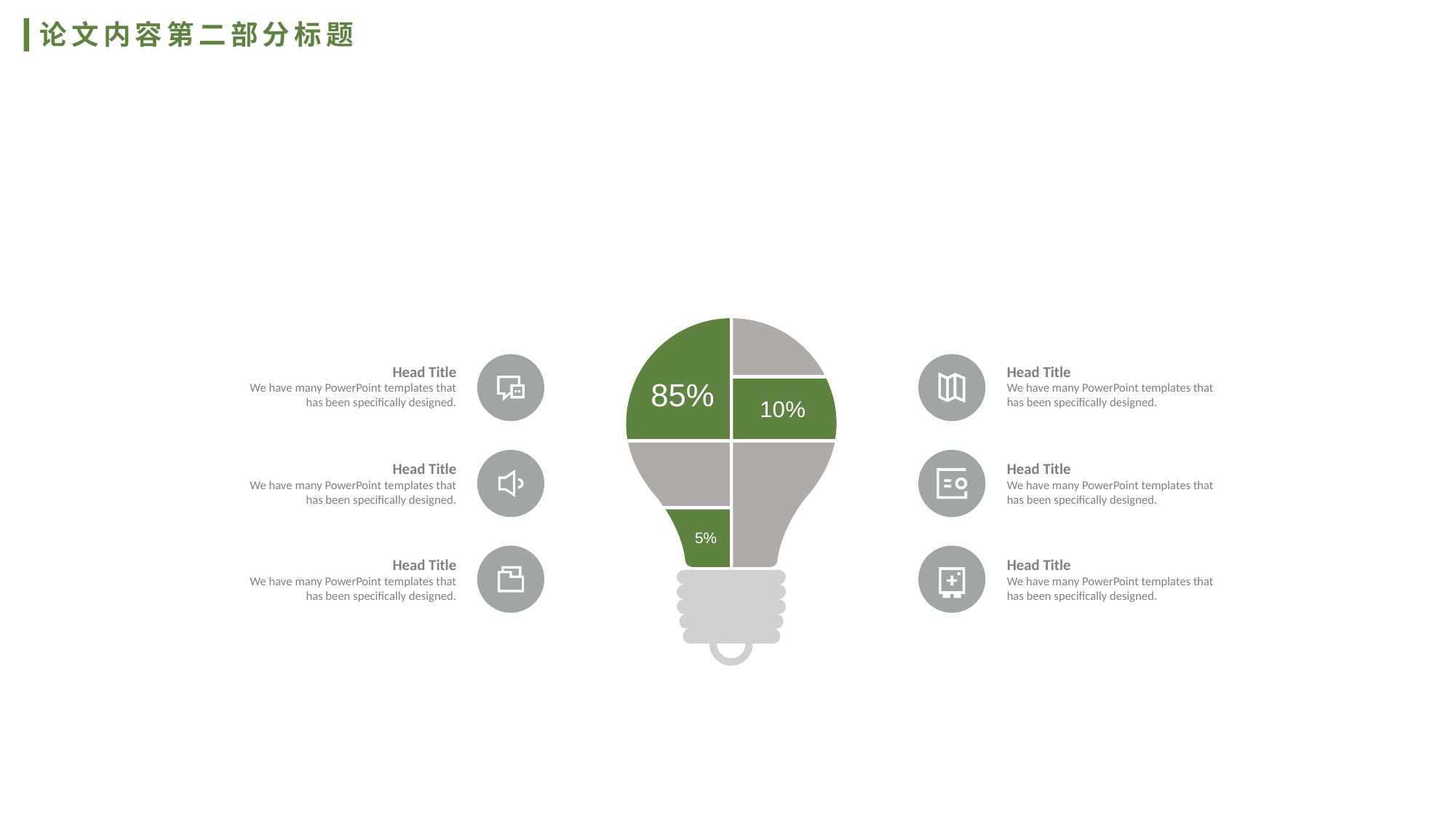

论文内容第二部分标题

Head Title
We have many PowerPoint templates that has been specifically designed.
Head Title
We have many PowerPoint templates that has been specifically designed.

85%

10%

Head Title
We have many PowerPoint templates that has been specifically designed.
Head Title
We have many PowerPoint templates that has been specifically designed.

5%

Head Title
We have many PowerPoint templates that has been specifically designed.
Head Title
We have many PowerPoint templates that has been specifically designed.